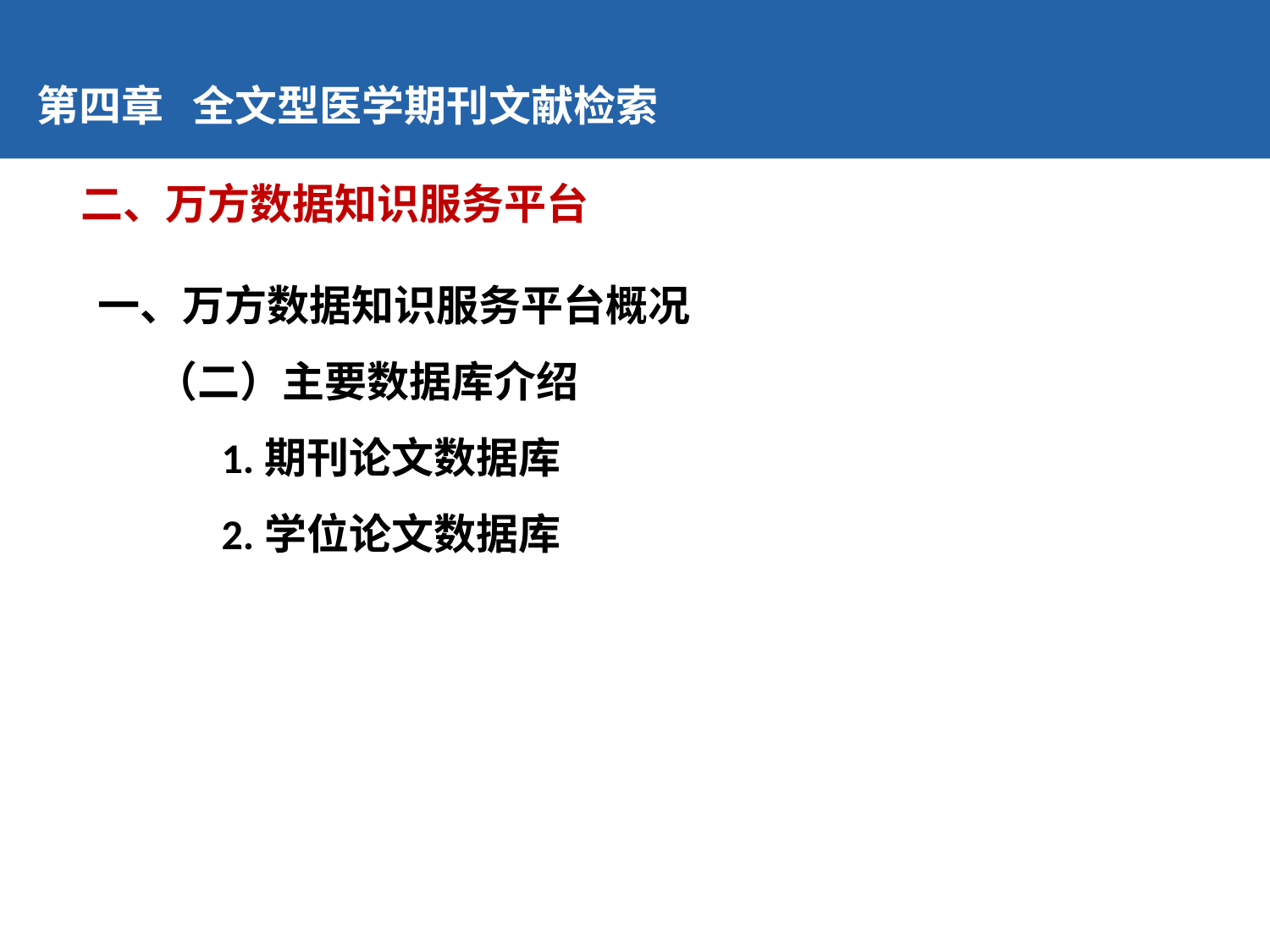

第四章   全文型医学期刊文献检索
二、万方数据知识服务平台
一、万方数据知识服务平台概况
     （二）主要数据库介绍
             1.期刊论文数据库
             2.学位论文数据库